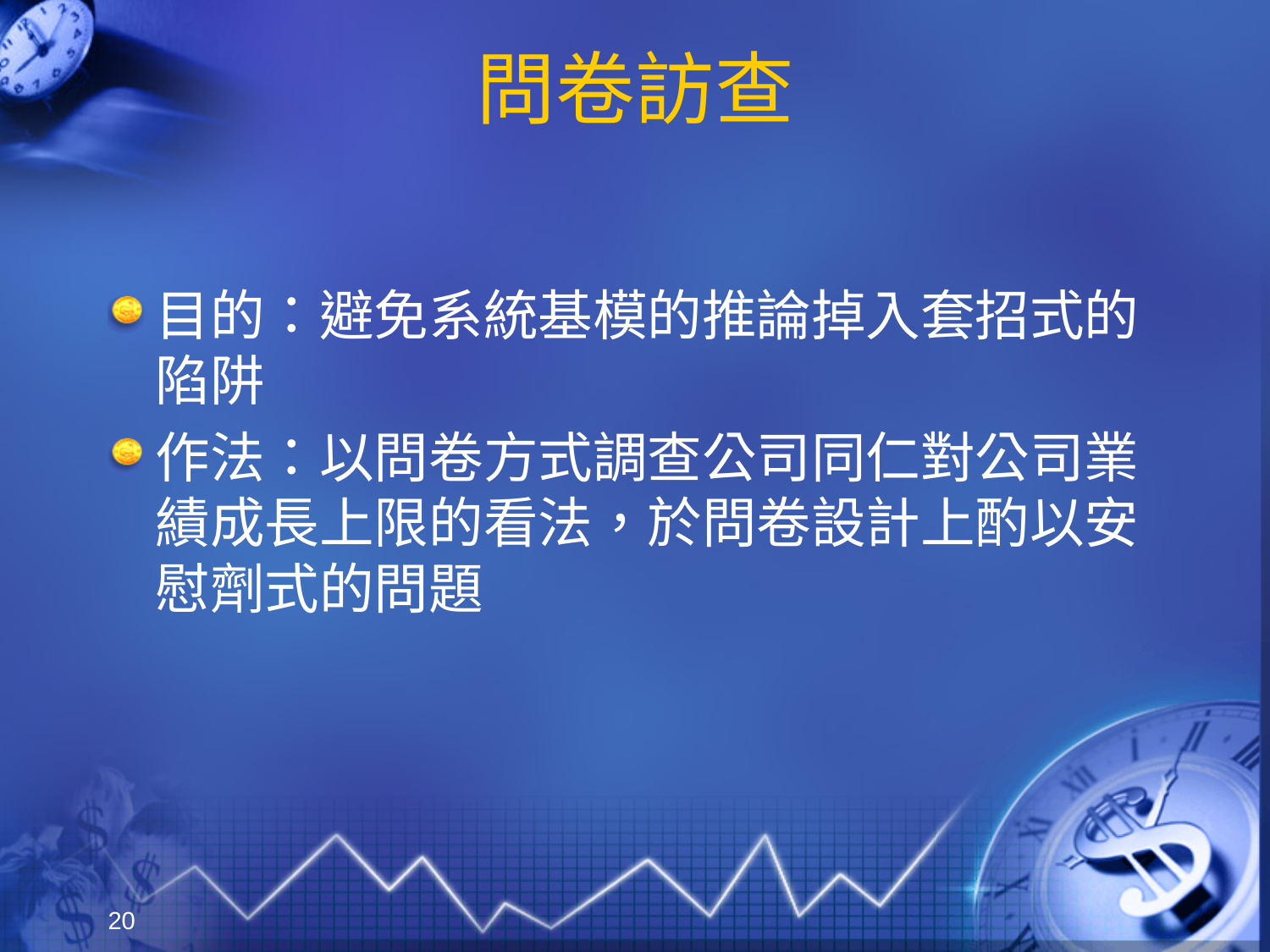

# 問卷訪查
目的：避免系統基模的推論掉入套招式的陷阱
作法：以問卷方式調查公司同仁對公司業績成長上限的看法，於問卷設計上酌以安慰劑式的問題

20